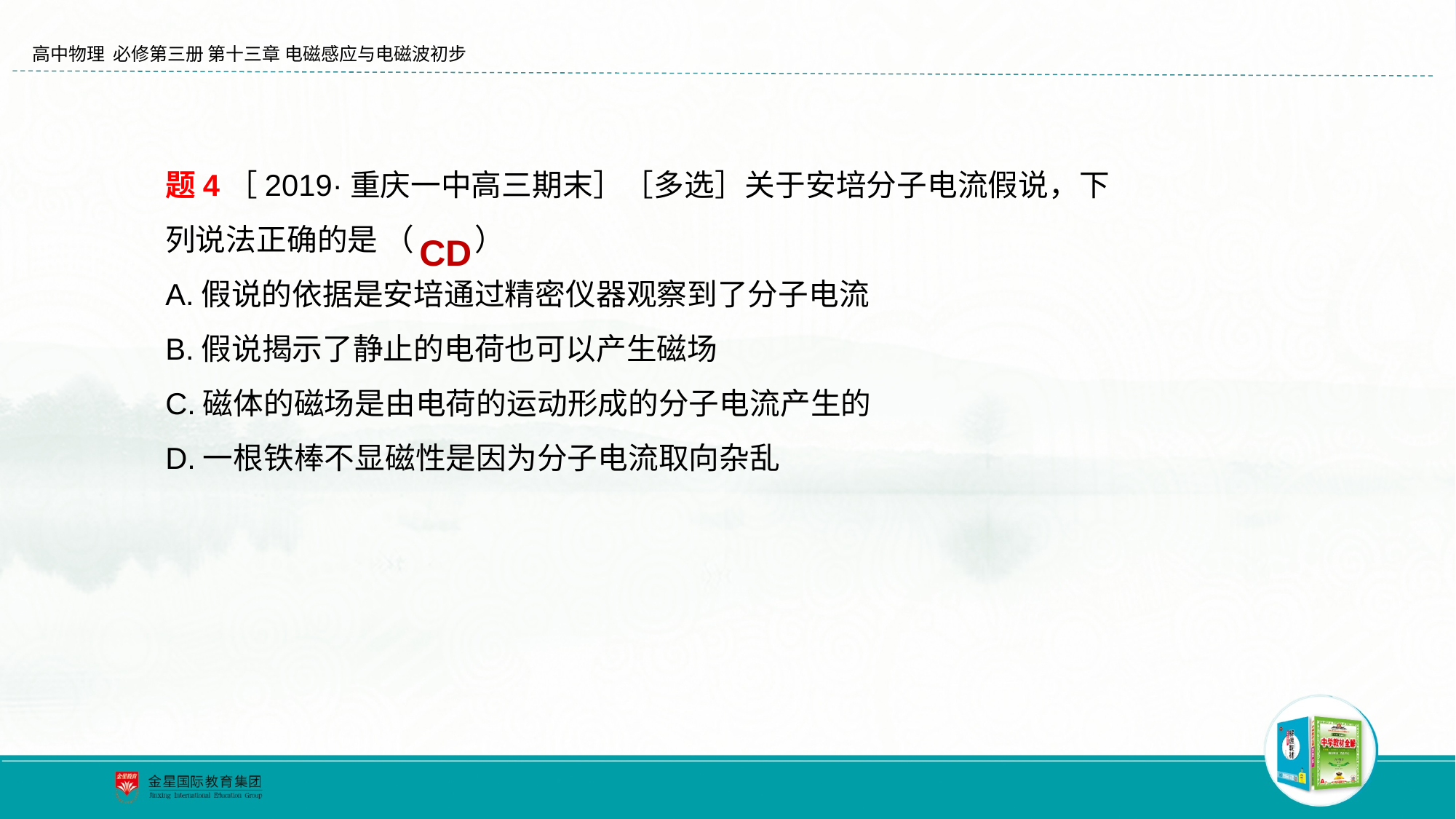

题4［2019·重庆一中高三期末］［多选］关于安培分子电流假说，下列说法正确的是	（　　）
A.假说的依据是安培通过精密仪器观察到了分子电流
B.假说揭示了静止的电荷也可以产生磁场
C.磁体的磁场是由电荷的运动形成的分子电流产生的
D.一根铁棒不显磁性是因为分子电流取向杂乱
CD